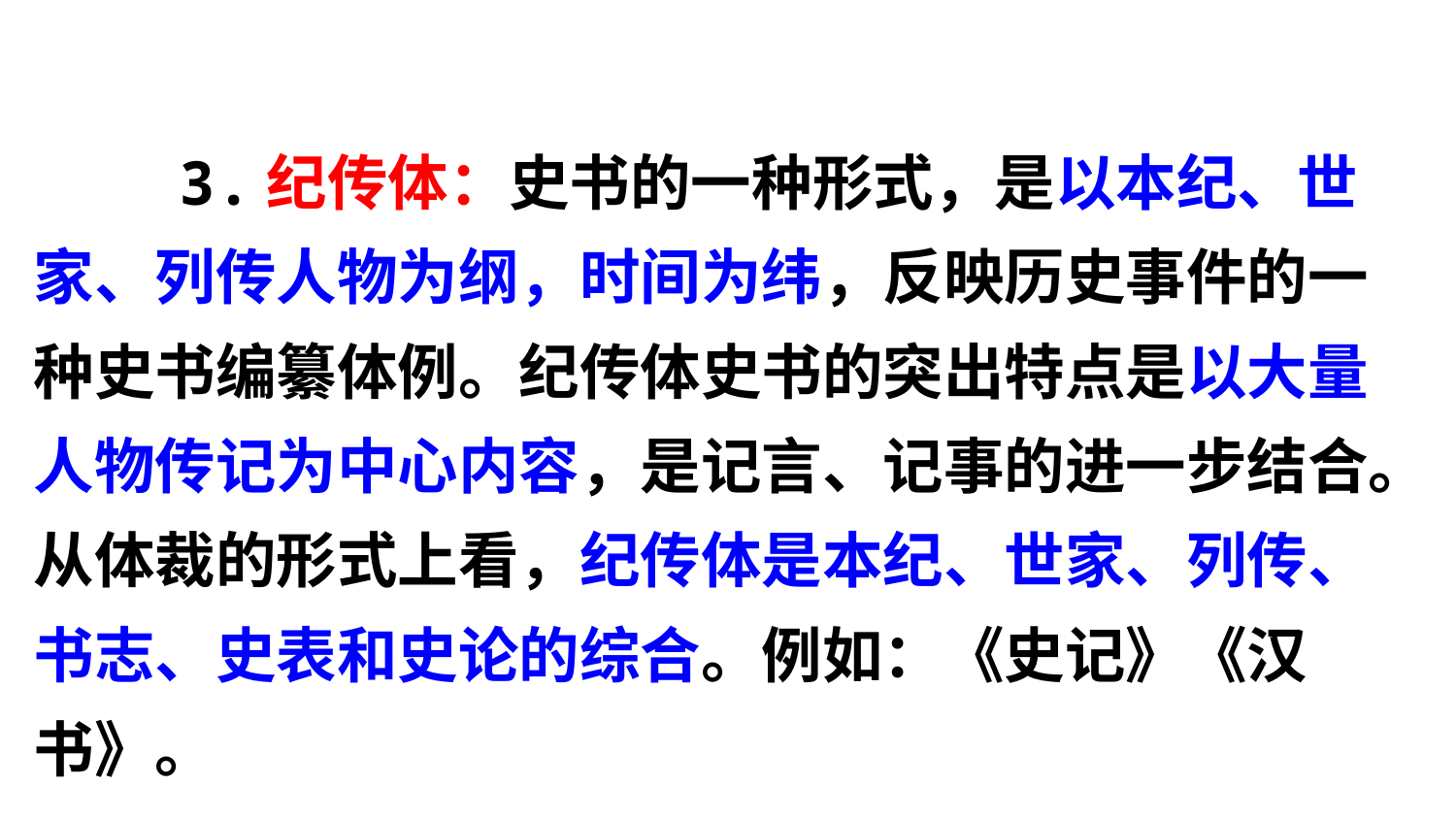

3.纪传体：史书的一种形式，是以本纪、世家、列传人物为纲，时间为纬，反映历史事件的一种史书编纂体例。纪传体史书的突出特点是以大量人物传记为中心内容，是记言、记事的进一步结合。从体裁的形式上看，纪传体是本纪、世家、列传、书志、史表和史论的综合。例如：《史记》《汉书》。